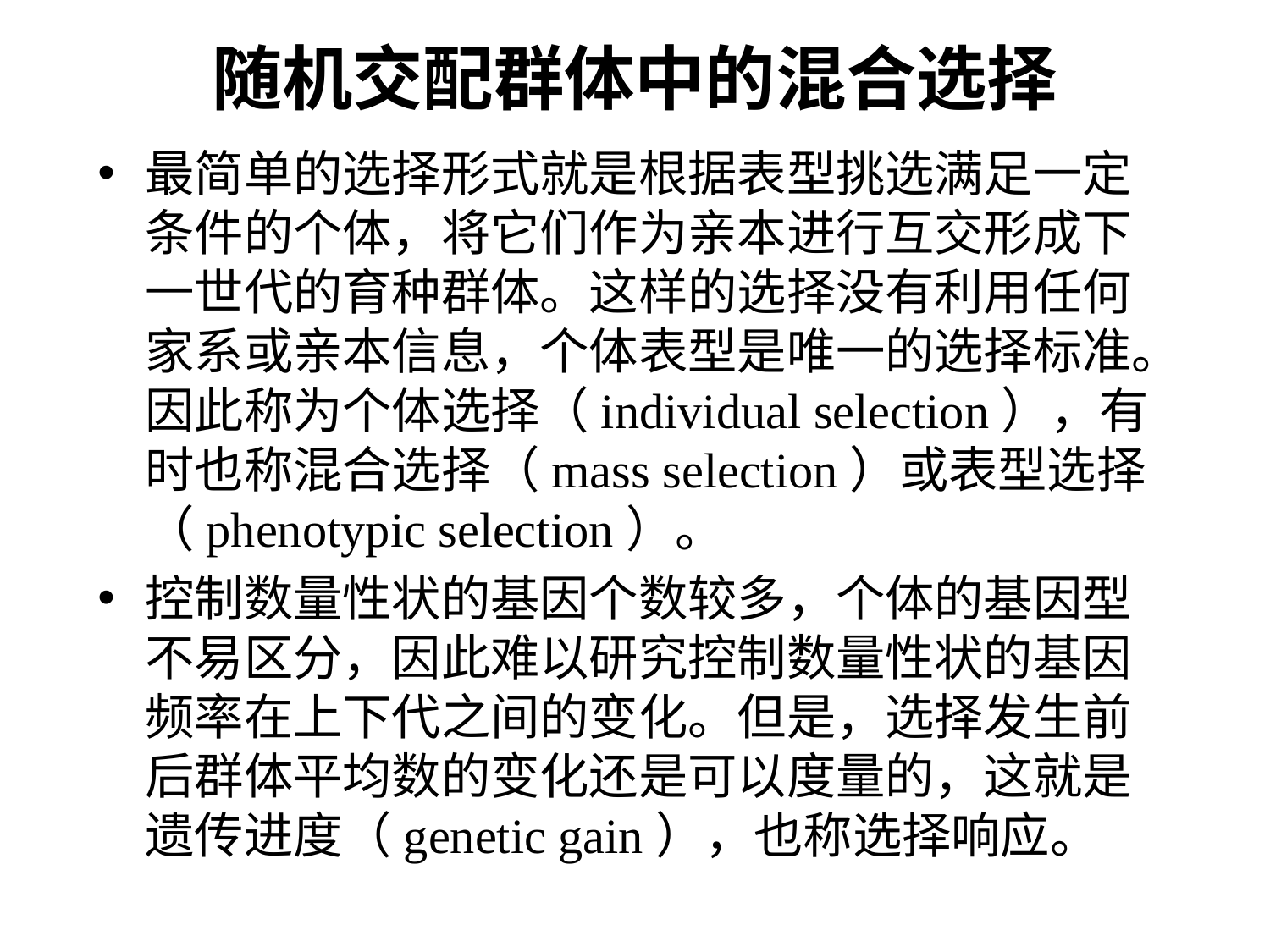

# 随机交配群体中的混合选择
最简单的选择形式就是根据表型挑选满足一定条件的个体，将它们作为亲本进行互交形成下一世代的育种群体。这样的选择没有利用任何家系或亲本信息，个体表型是唯一的选择标准。因此称为个体选择（individual selection），有时也称混合选择（mass selection）或表型选择（phenotypic selection）。
控制数量性状的基因个数较多，个体的基因型不易区分，因此难以研究控制数量性状的基因频率在上下代之间的变化。但是，选择发生前后群体平均数的变化还是可以度量的，这就是遗传进度（genetic gain），也称选择响应。